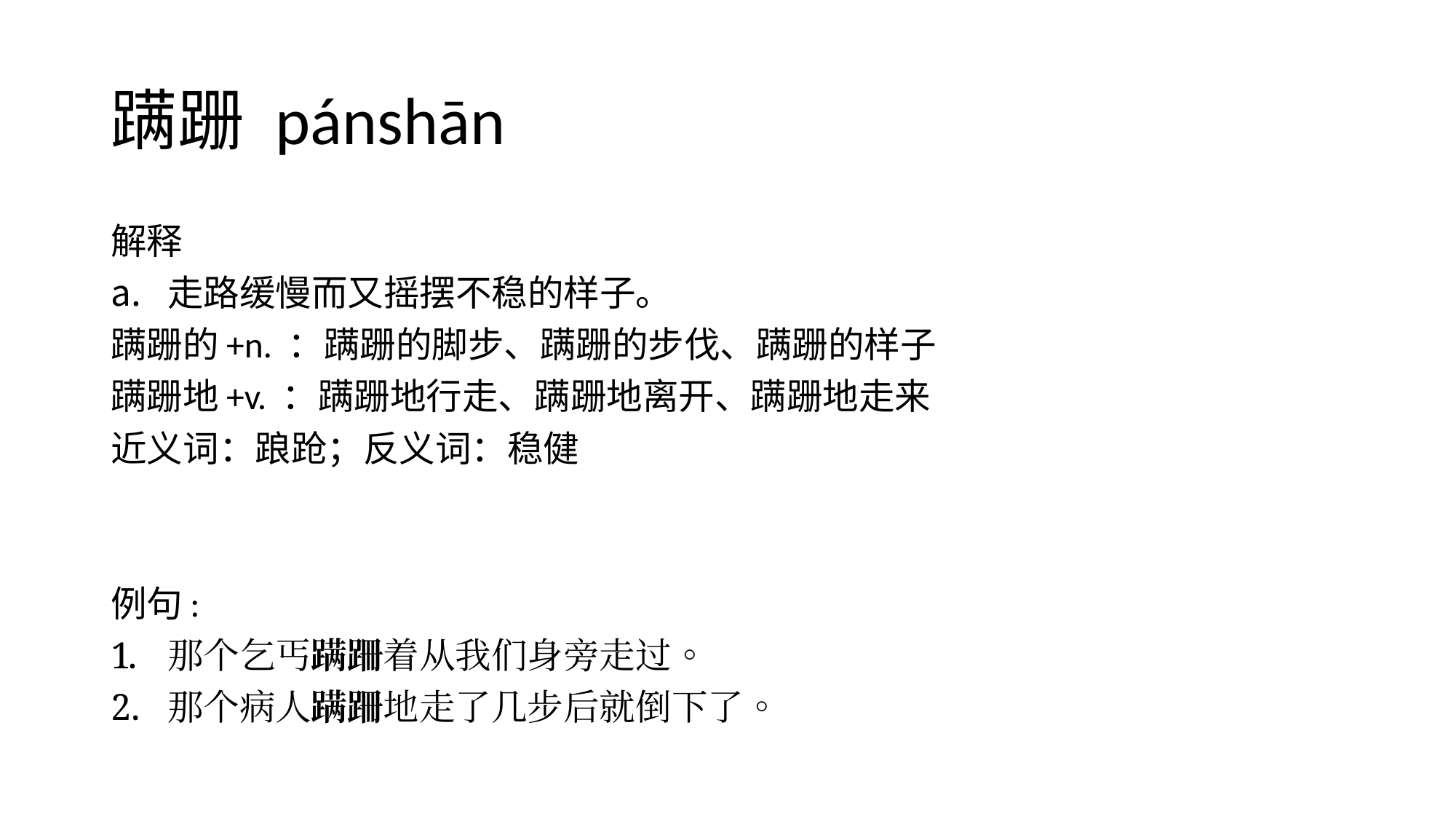

# 蹒跚 pánshān
解释
走路缓慢而又摇摆不稳的样子。
蹒跚的+n. ：蹒跚的脚步、蹒跚的步伐、蹒跚的样子
蹒跚地+v. ：蹒跚地行走、蹒跚地离开、蹒跚地走来
近义词：踉跄；反义词：稳健

例句:
那个乞丐蹒跚着从我们身旁走过。
那个病人蹒跚地走了几步后就倒下了。